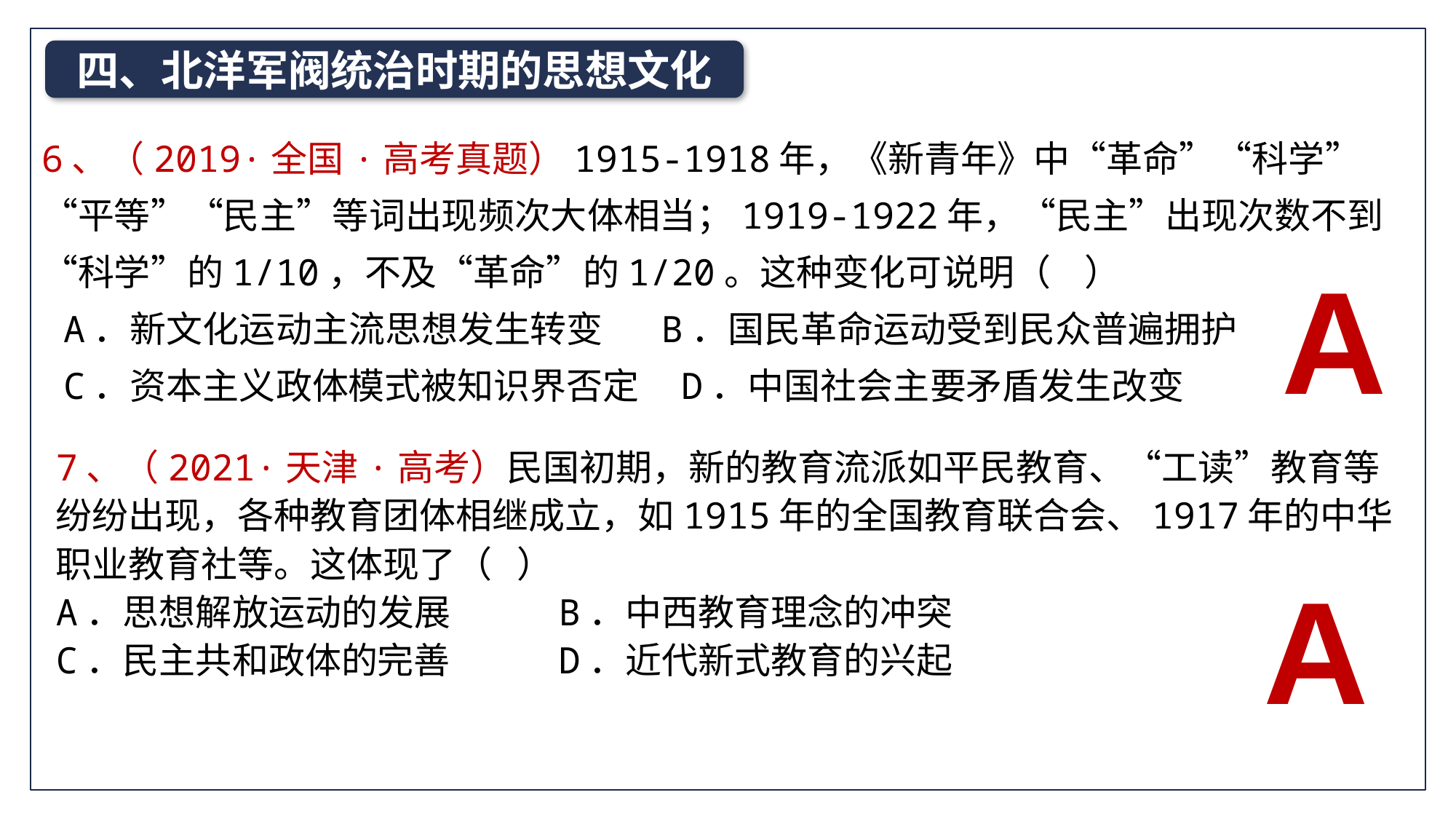

四、北洋军阀统治时期的思想文化
6、（2019·全国·高考真题）1915-1918年，《新青年》中“革命”“科学”“平等”“民主”等词出现频次大体相当；1919-1922年，“民主”出现次数不到“科学”的1/10，不及“革命”的1/20。这种变化可说明（    ）
 A．新文化运动主流思想发生转变      B．国民革命运动受到民众普遍拥护
 C．资本主义政体模式被知识界否定    D．中国社会主要矛盾发生改变
A
7、（2021·天津·高考）民国初期，新的教育流派如平民教育、“工读”教育等纷纷出现，各种教育团体相继成立，如1915年的全国教育联合会、1917年的中华职业教育社等。这体现了（   ）
A．思想解放运动的发展	       B．中西教育理念的冲突
C．民主共和政体的完善	       D．近代新式教育的兴起
A